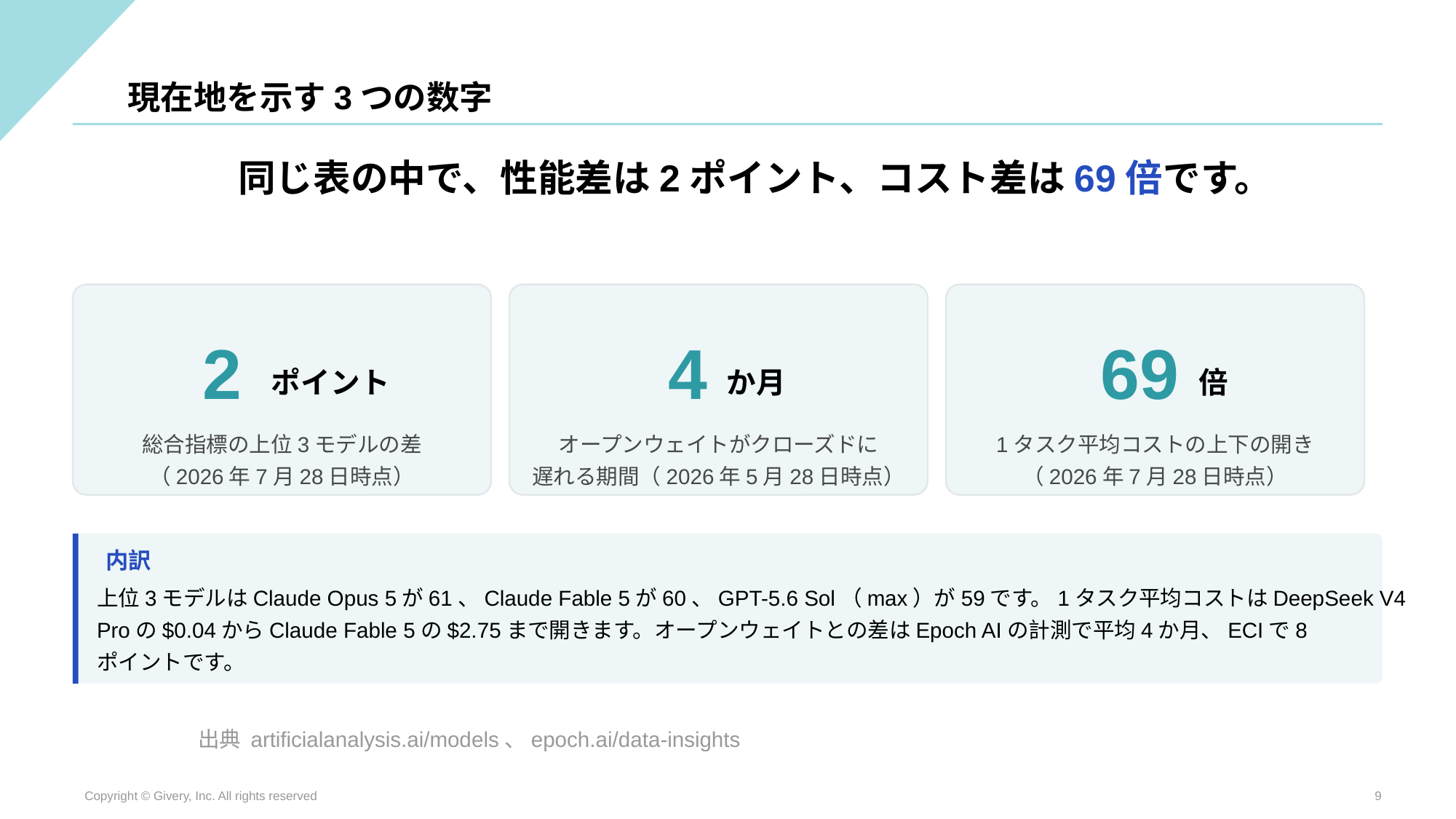

現在地を示す3つの数字

同じ表の中で、性能差は2ポイント、コスト差は69倍です。

2
4
69
ポイント
か月
倍
総合指標の上位3モデルの差
（2026年7月28日時点）
オープンウェイトがクローズドに
遅れる期間（2026年5月28日時点）
1タスク平均コストの上下の開き
（2026年7月28日時点）

内訳
上位3モデルはClaude Opus 5が61、Claude Fable 5が60、GPT-5.6 Sol（max）が59です。1タスク平均コストはDeepSeek V4
Proの$0.04からClaude Fable 5の$2.75まで開きます。オープンウェイトとの差はEpoch AIの計測で平均4か月、ECIで8
ポイントです。
出典 artificialanalysis.ai/models、epoch.ai/data-insights
Copyright © Givery, Inc. All rights reserved
9